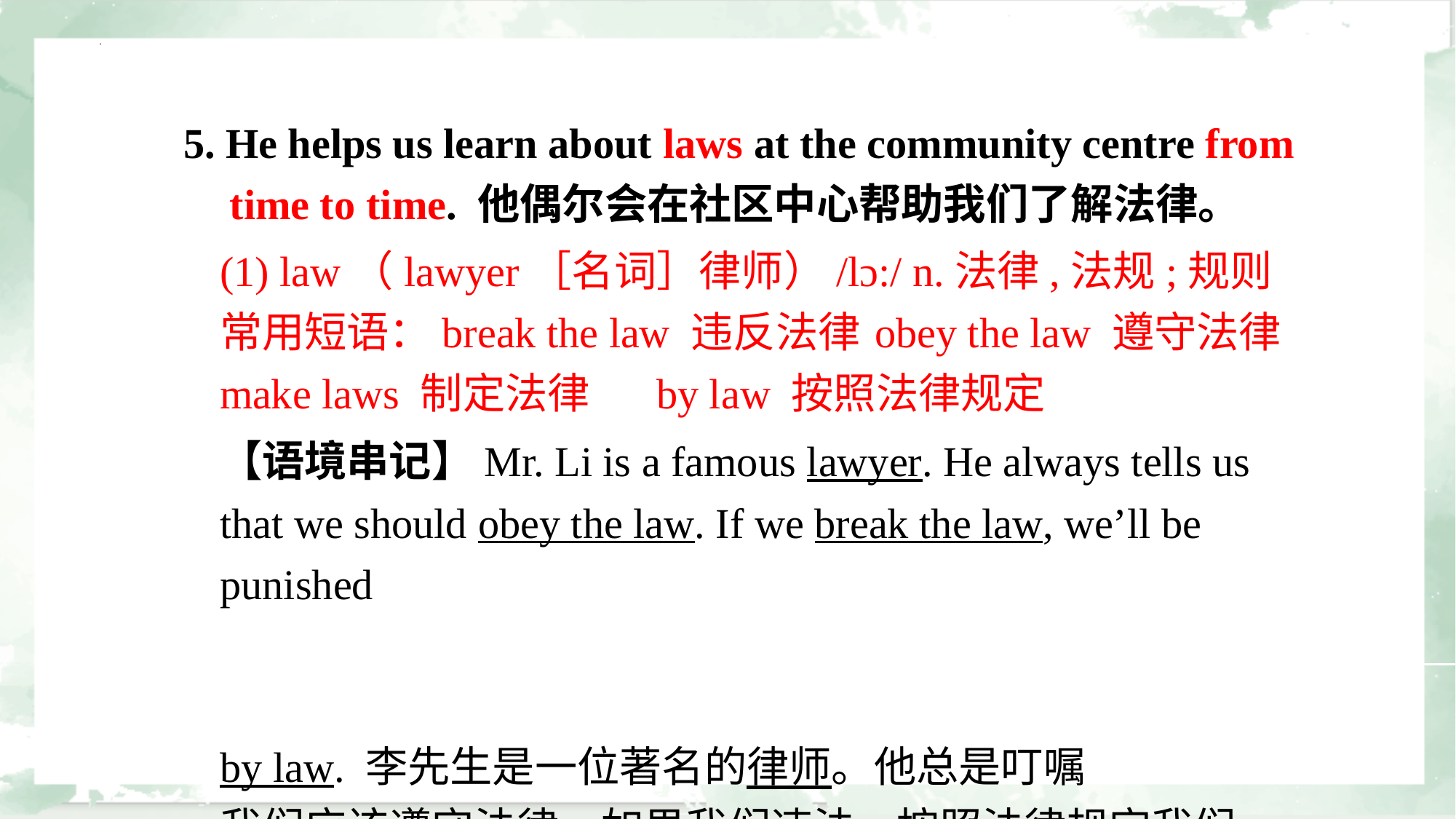

5. He helps us learn about laws at the community centre from time to time. 他偶尔会在社区中心帮助我们了解法律。
(1) law（lawyer［名词］律师）/lɔ:/ n.法律,法规;规则
常用短语：break the law 违反法律	obey the law 遵守法律
make laws 制定法律	by law 按照法律规定
【语境串记】Mr. Li is a famous lawyer. He always tells us that we should obey the law. If we break the law, we’ll be
punished ..by law. 李先生是一位著名的律师。他总是叮嘱
我们应该遵守法律。如果我们违法, 按照法律规定我们将
会受到惩罚。